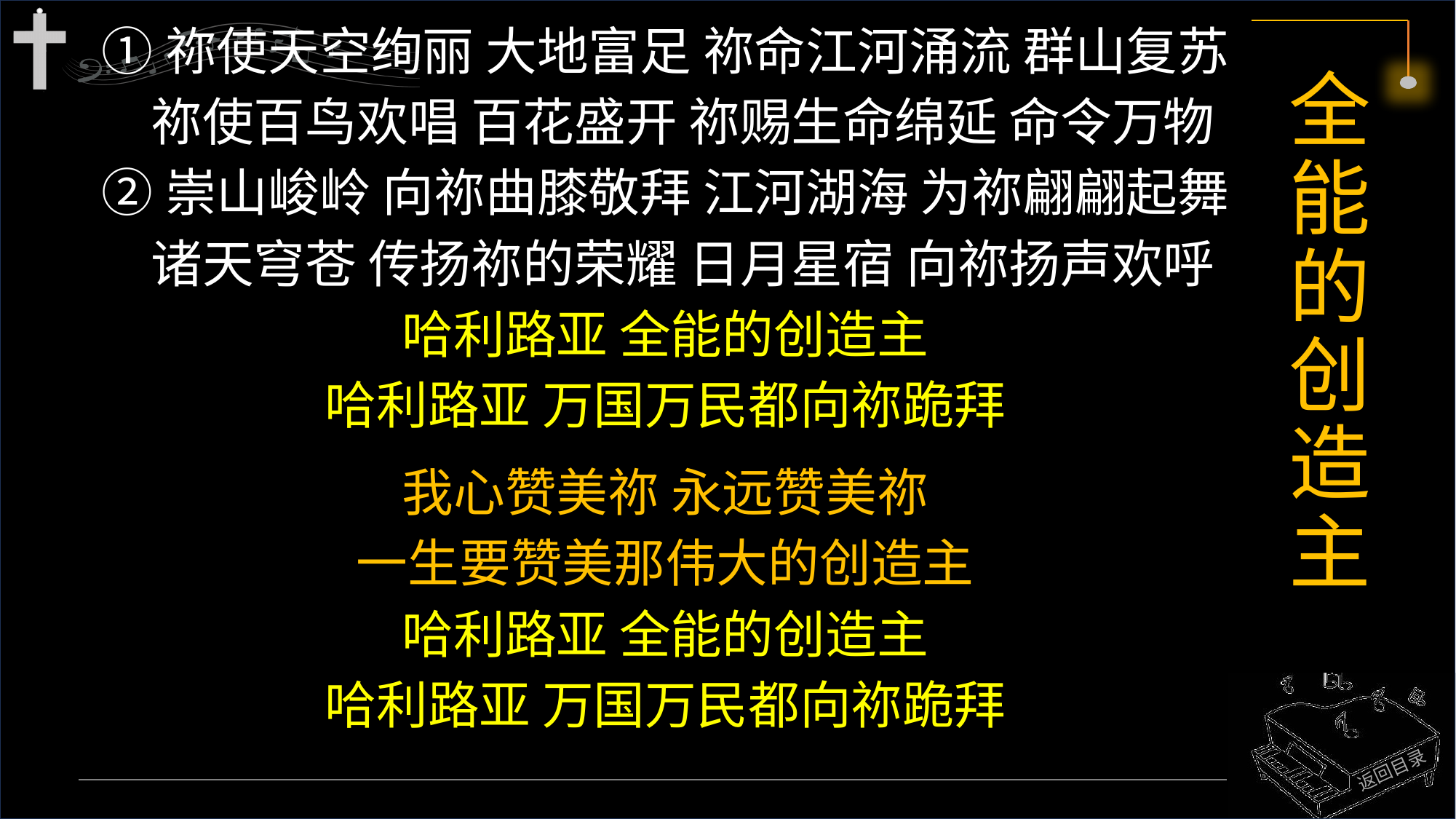

①祢使天空绚丽 大地富足 祢命江河涌流 群山复苏
  祢使百鸟欢唱 百花盛开 祢赐生命绵延 命令万物
②崇山峻岭 向祢曲膝敬拜 江河湖海 为祢翩翩起舞
  诸天穹苍 传扬祢的荣耀 日月星宿 向祢扬声欢呼
哈利路亚 全能的创造主
哈利路亚 万国万民都向祢跪拜

我心赞美祢 永远赞美祢
一生要赞美那伟大的创造主
哈利路亚 全能的创造主
哈利路亚 万国万民都向祢跪拜
# 全能的创造主